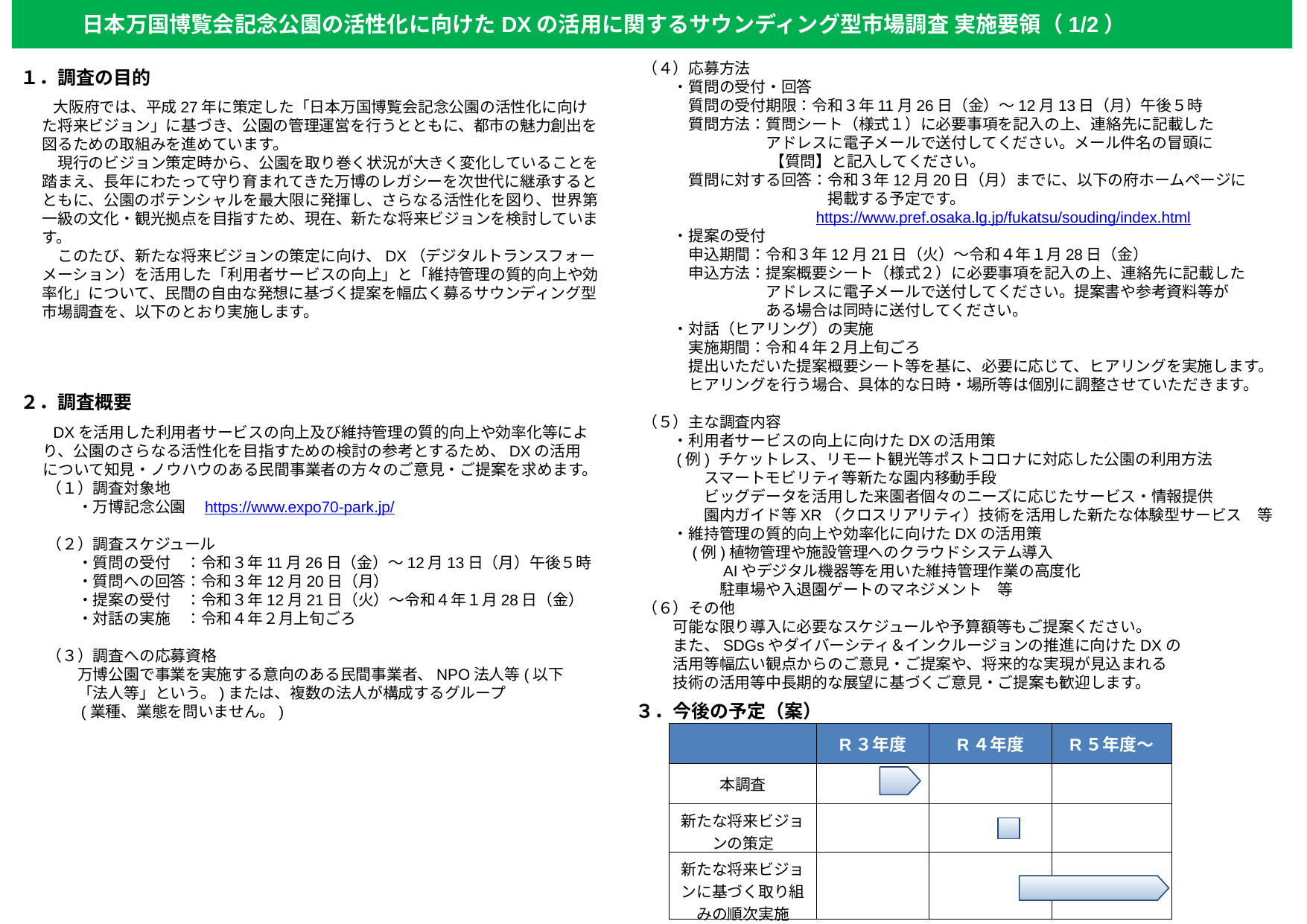

日本万国博覧会記念公園の活性化に向けたDXの活用に関するサウンディング型市場調査 実施要領（1/2）

　（４）応募方法
　　　・質問の受付・回答
　　　　質問の受付期限：令和３年11月26日（金）～12月13日（月）午後５時
　　　　質問方法：質問シート（様式１）に必要事項を記入の上、連絡先に記載した
　　　　　　　　　アドレスに電子メールで送付してください。メール件名の冒頭に
　　　　　　　　　 【質問】と記入してください。
　　　　質問に対する回答：令和３年12月20日（月）までに、以下の府ホームページに
　　　　　　　　　　　　　掲載する予定です。
　　　　　　　　　　　　https://www.pref.osaka.lg.jp/fukatsu/souding/index.html
　　　・提案の受付
　　　　申込期間：令和３年12月21日（火）～令和４年１月28日（金）
　　　　申込方法：提案概要シート（様式２）に必要事項を記入の上、連絡先に記載した
　　　　　　　　　アドレスに電子メールで送付してください。提案書や参考資料等が
　　　　　　　　　ある場合は同時に送付してください。
　　　・対話（ヒアリング）の実施
　　　　実施期間：令和４年２月上旬ごろ
　　　　提出いただいた提案概要シート等を基に、必要に応じて、ヒアリングを実施します。
　　　　ヒアリングを行う場合、具体的な日時・場所等は個別に調整させていただきます。

　（５）主な調査内容
　　　・利用者サービスの向上に向けたDXの活用策
　　　(例) チケットレス、リモート観光等ポストコロナに対応した公園の利用方法
　　　　　スマートモビリティ等新たな園内移動手段
　　　　　ビッグデータを活用した来園者個々のニーズに応じたサービス・情報提供
　　　　　園内ガイド等XR（クロスリアリティ）技術を活用した新たな体験型サービス　等
　　　・維持管理の質的向上や効率化に向けたDXの活用策
　　　　(例)植物管理や施設管理へのクラウドシステム導入
　　　　　　AIやデジタル機器等を用いた維持管理作業の高度化
　　　　　　駐車場や入退園ゲートのマネジメント　等
　（６）その他
　　　可能な限り導入に必要なスケジュールや予算額等もご提案ください。
　　　また、SDGsやダイバーシティ＆インクルージョンの推進に向けたDXの
　　　活用等幅広い観点からのご意見・ご提案や、将来的な実現が見込まれる
　　　技術の活用等中長期的な展望に基づくご意見・ご提案も歓迎します。
１．調査の目的
大阪府では、平成27年に策定した「日本万国博覧会記念公園の活性化に向けた将来ビジョン」に基づき、公園の管理運営を行うとともに、都市の魅力創出を図るための取組みを進めています。
　現行のビジョン策定時から、公園を取り巻く状況が大きく変化していることを踏まえ、長年にわたって守り育まれてきた万博のレガシーを次世代に継承するとともに、公園のポテンシャルを最大限に発揮し、さらなる活性化を図り、世界第一級の文化・観光拠点を目指すため、現在、新たな将来ビジョンを検討しています。
　このたび、新たな将来ビジョンの策定に向け、DX（デジタルトランスフォーメーション）を活用した「利用者サービスの向上」と「維持管理の質的向上や効率化」について、民間の自由な発想に基づく提案を幅広く募るサウンディング型市場調査を、以下のとおり実施します。
２．調査概要
DXを活用した利用者サービスの向上及び維持管理の質的向上や効率化等により、公園のさらなる活性化を目指すための検討の参考とするため、DXの活用について知見・ノウハウのある民間事業者の方々のご意見・ご提案を求めます。
　（１）調査対象地
　　　・万博記念公園　https://www.expo70-park.jp/

　（２）調査スケジュール
　　　・質問の受付　：令和３年11月26日（金）～12月13日（月）午後５時
　　　・質問への回答：令和３年12月20日（月）
　　　・提案の受付　：令和３年12月21日（火）～令和４年１月28日（金）
　　　・対話の実施　：令和４年２月上旬ごろ

　（３）調査への応募資格
　　　万博公園で事業を実施する意向のある民間事業者、NPO法人等(以下
　　　「法人等」という。)または、複数の法人が構成するグループ
　　　(業種、業態を問いません。)
３．今後の予定（案）
|  | R３年度 | R４年度 | R５年度～ |
| --- | --- | --- | --- |
| 本調査 |  |  |  |
| 新たな将来ビジョンの策定 |  |  |  |
| 新たな将来ビジョンに基づく取り組みの順次実施 |  |  |  |